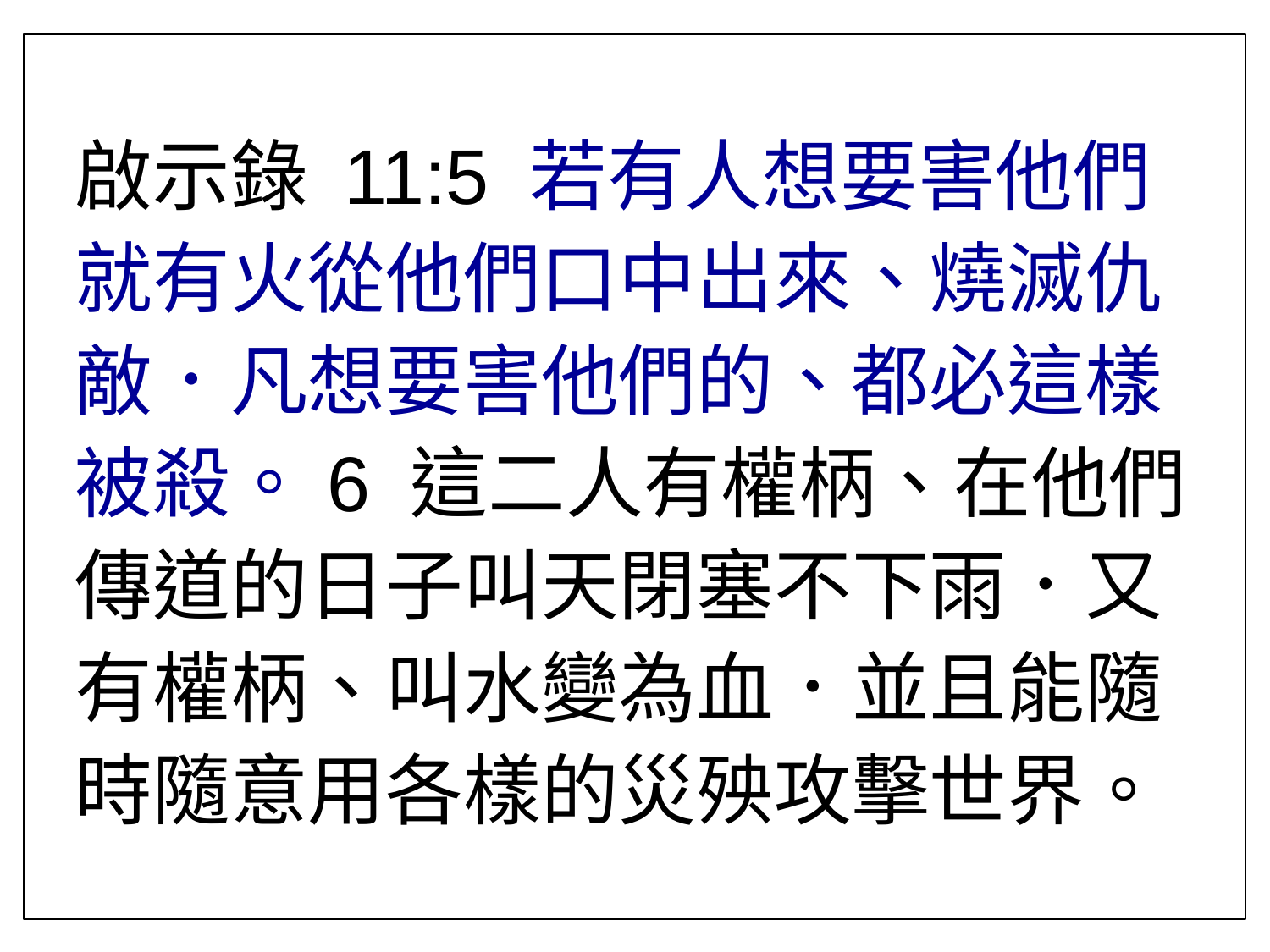

啟示錄 11:5 若有人想要害他們就有火從他們口中出來、燒滅仇敵．凡想要害他們的、都必這樣被殺。6 這二人有權柄、在他們傳道的日子叫天閉塞不下雨．又有權柄、叫水變為血．並且能隨時隨意用各樣的災殃攻擊世界。